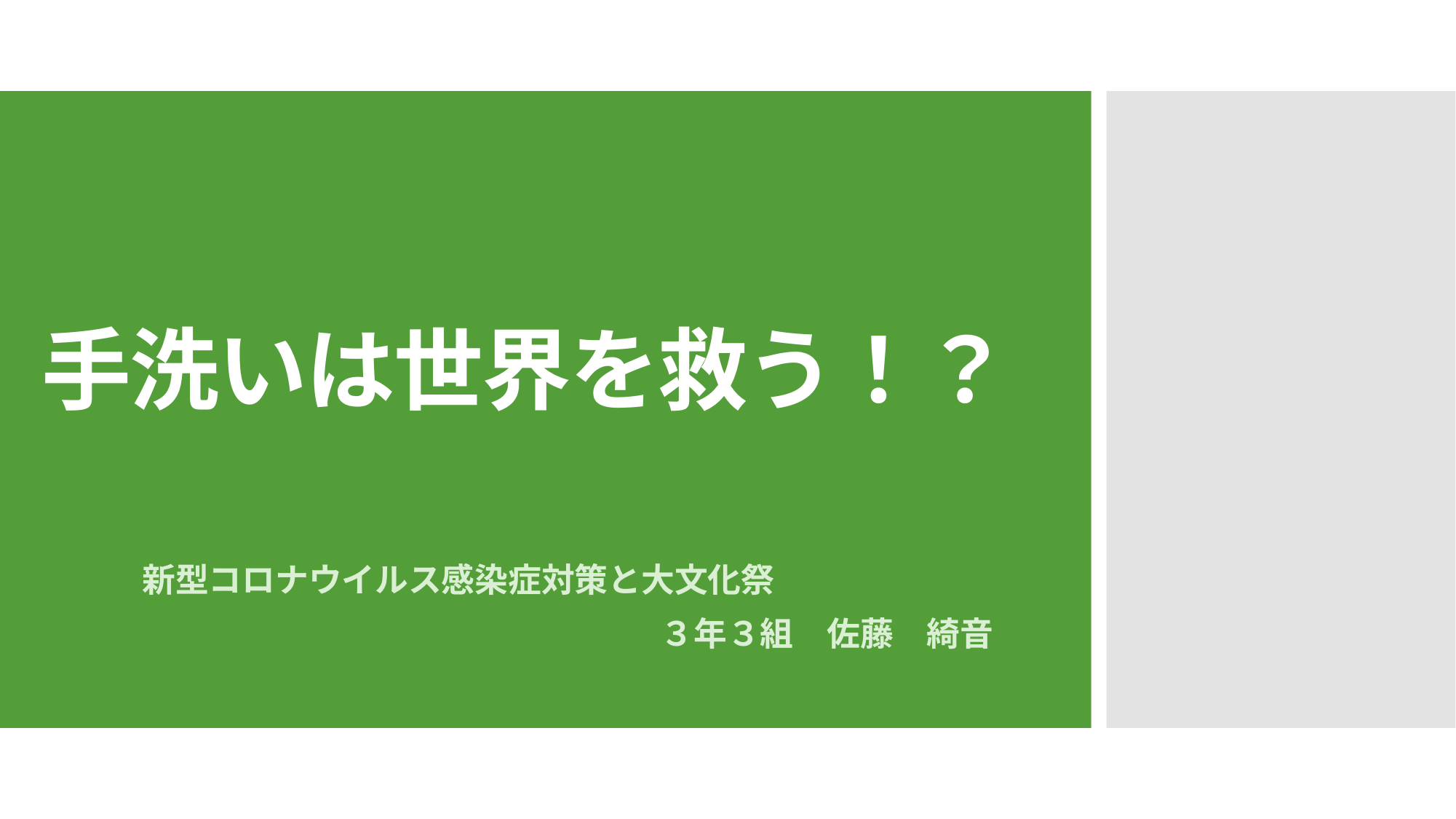

# 手洗いは世界を救う！？
新型コロナウイルス感染症対策と大文化祭
３年３組　佐藤　綺音